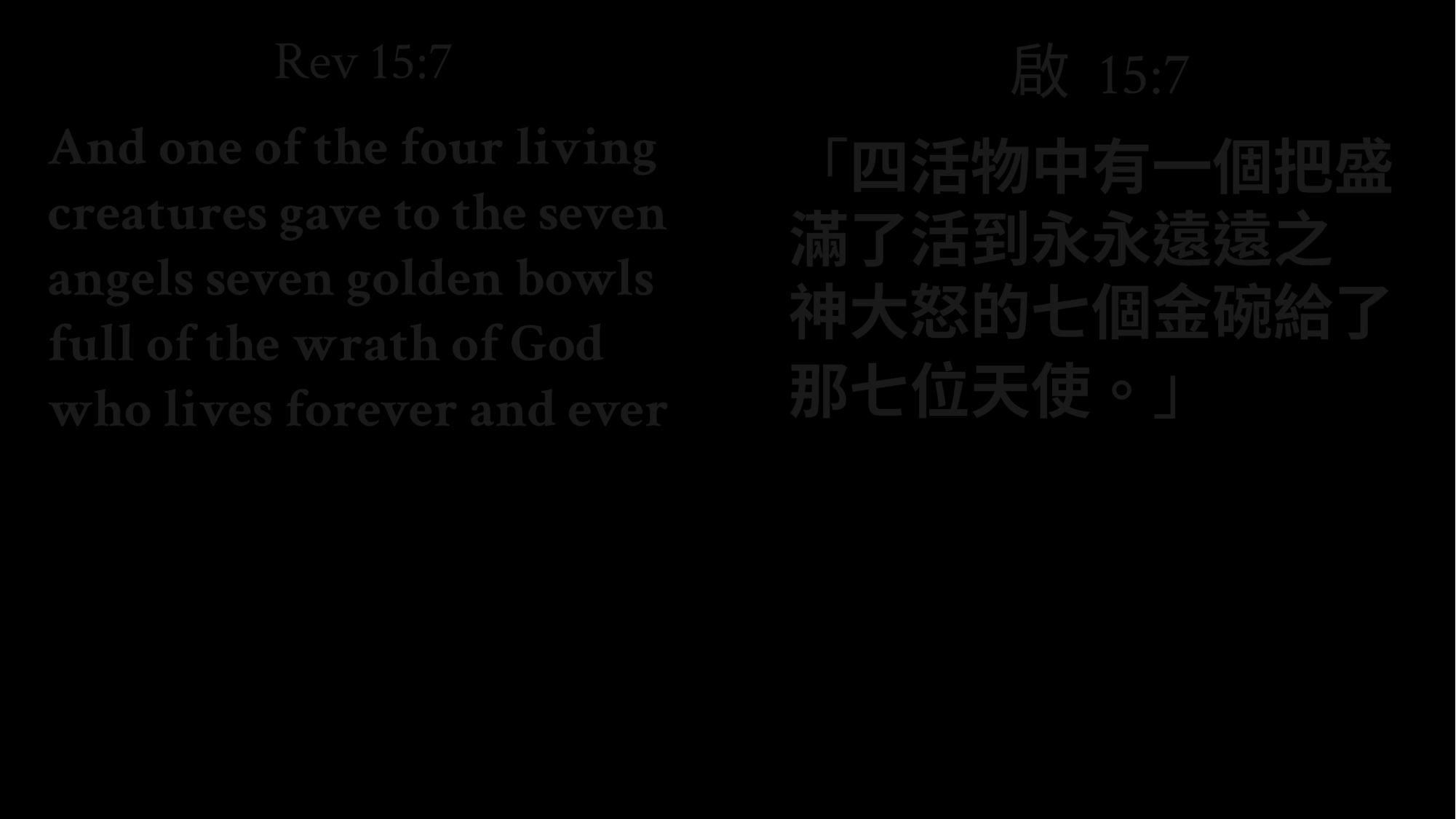

Rev 15:7
And one of the four living creatures gave to the seven angels seven golden bowls full of the wrath of God who lives forever and ever
啟 15:7
「四活物中有一個把盛滿了活到永永遠遠之　神大怒的七個金碗給了那七位天使。」